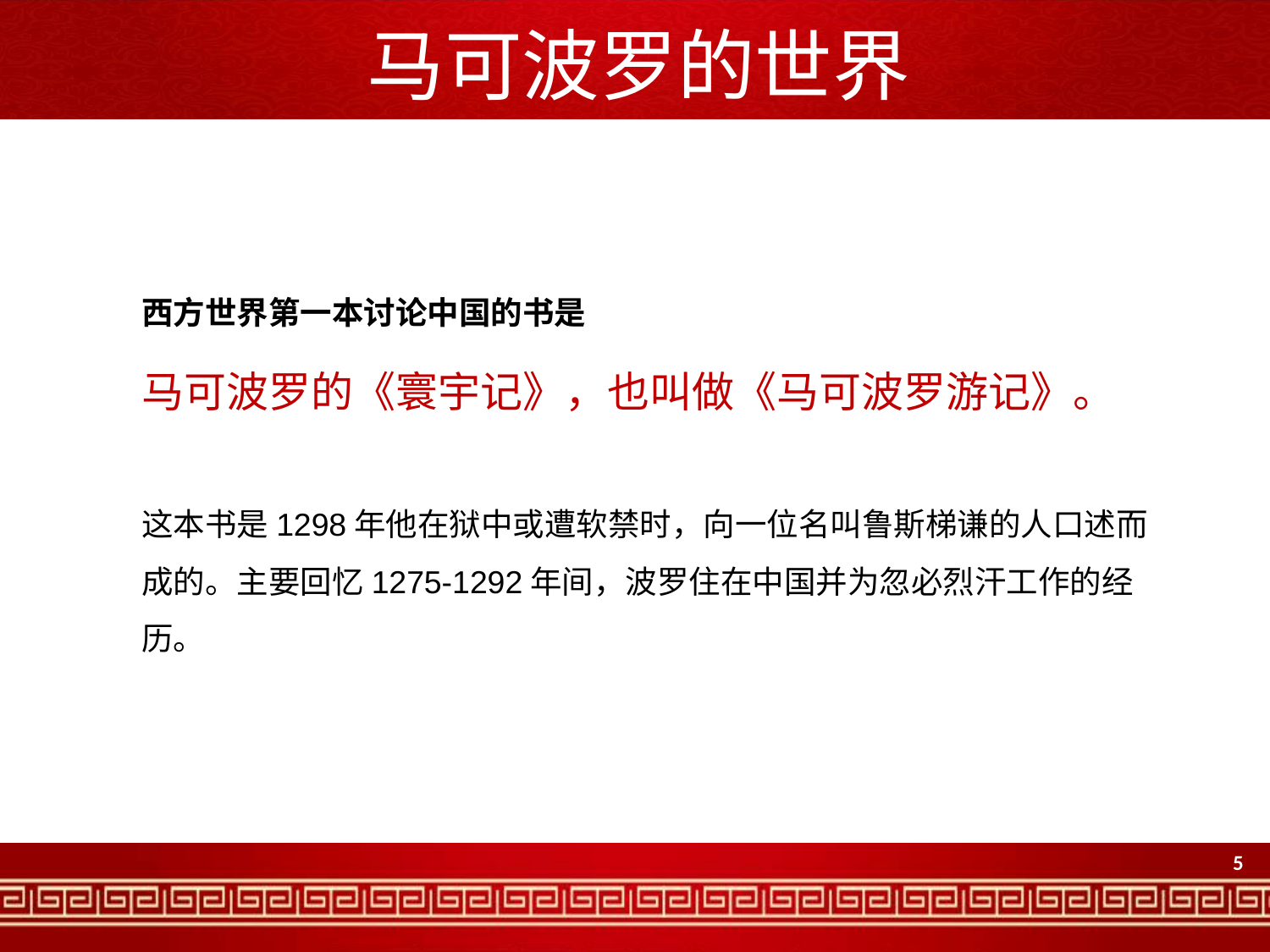

# 马可波罗的世界
西方世界第一本讨论中国的书是
马可波罗的《寰宇记》，也叫做《马可波罗游记》。

这本书是1298年他在狱中或遭软禁时，向一位名叫鲁斯梯谦的人口述而成的。主要回忆1275-1292年间，波罗住在中国并为忽必烈汗工作的经历。